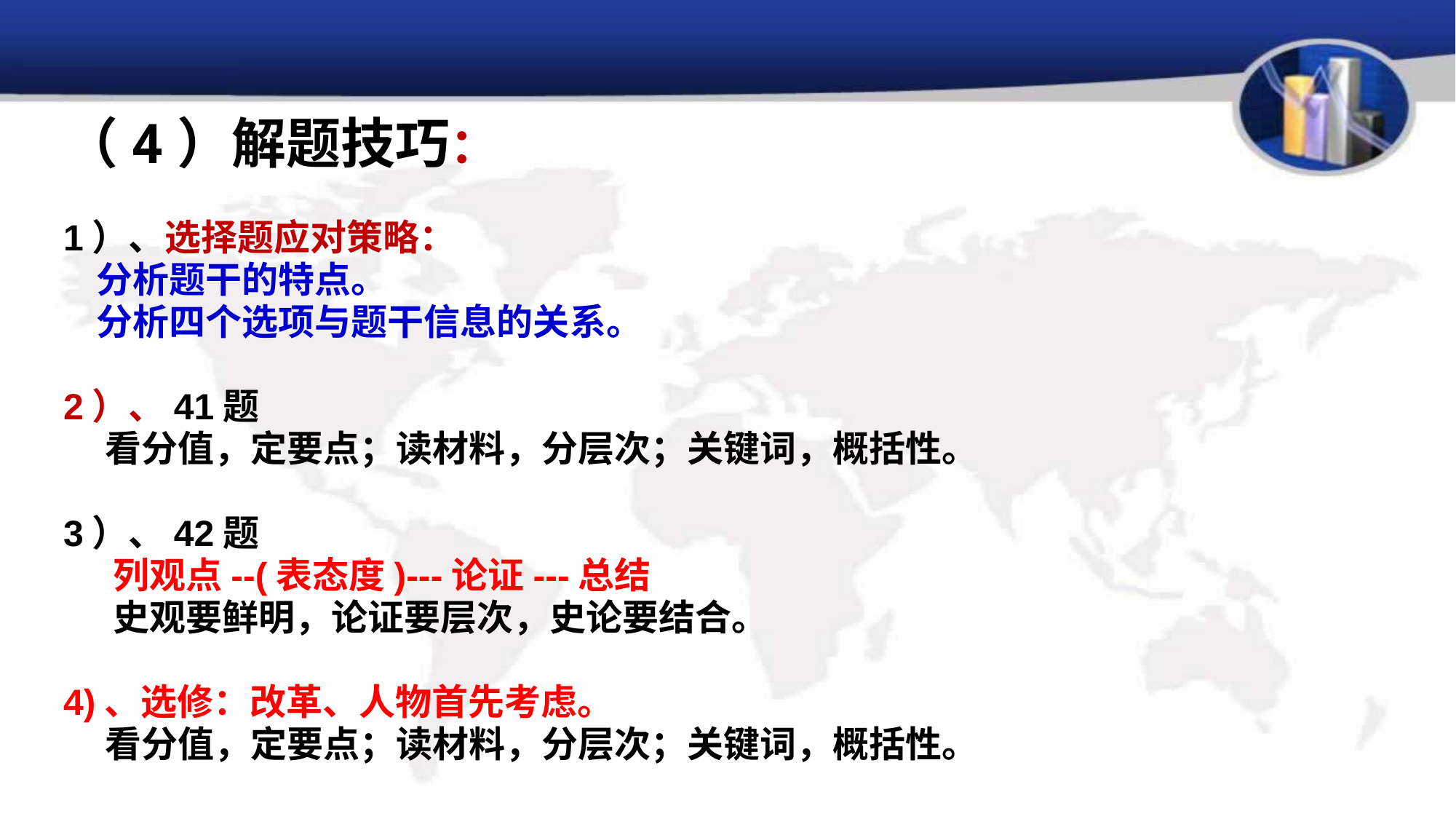

（4）解题技巧：

1）、选择题应对策略：
   分析题干的特点。
   分析四个选项与题干信息的关系。

2）、41题
    看分值，定要点；读材料，分层次；关键词，概括性。

3）、42题
     列观点--(表态度)---论证---总结
     史观要鲜明，论证要层次，史论要结合。

4)、选修：改革、人物首先考虑。
    看分值，定要点；读材料，分层次；关键词，概括性。